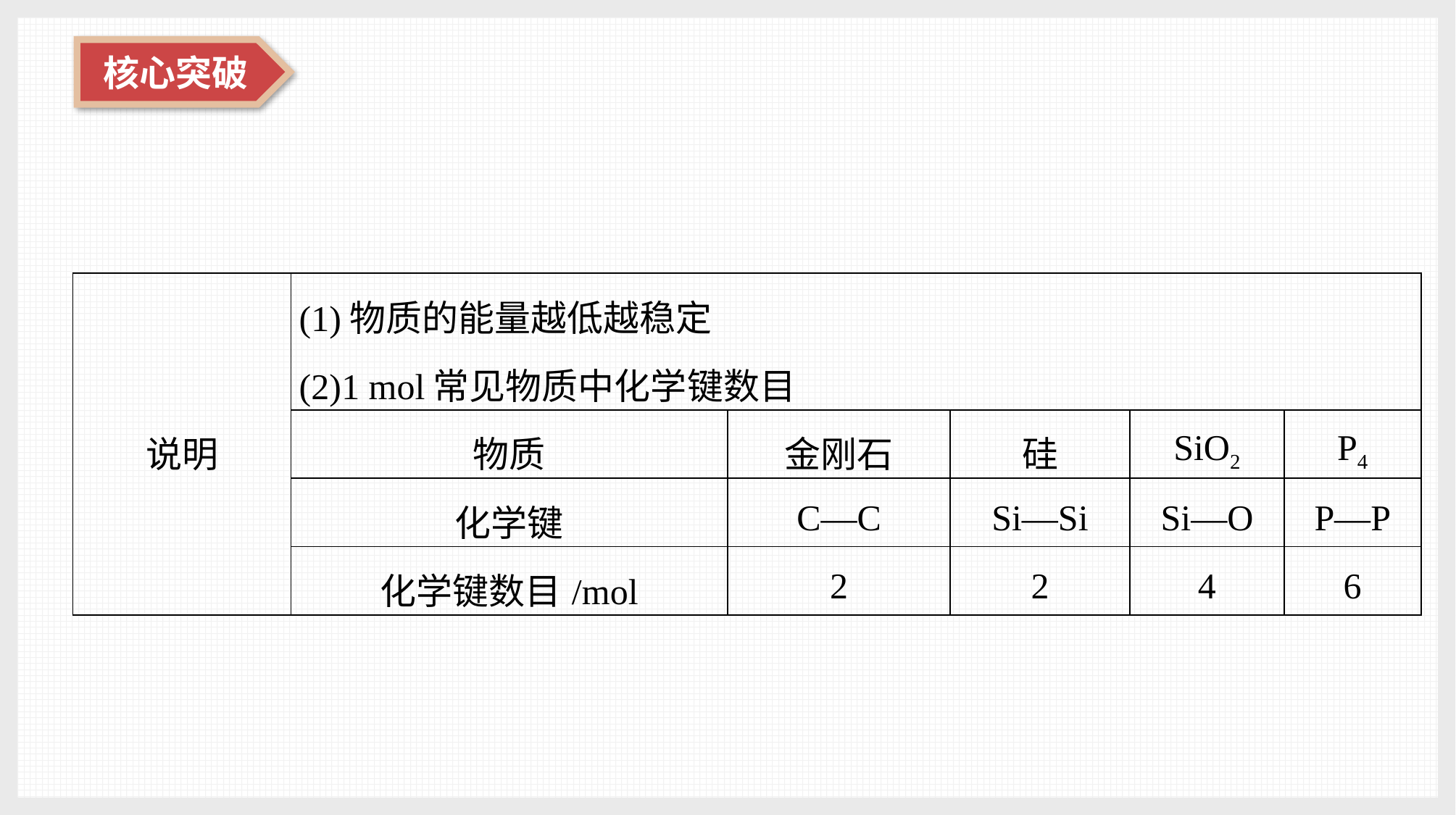

| 说明 | (1)物质的能量越低越稳定 (2)1 mol常见物质中化学键数目 |  |  |  |  |
| --- | --- | --- | --- | --- | --- |
|  | 物质 | 金刚石 | 硅 | SiO2 | P4 |
|  | 化学键 | C—C | Si—Si | Si—O | P—P |
|  | 化学键数目/mol | 2 | 2 | 4 | 6 |